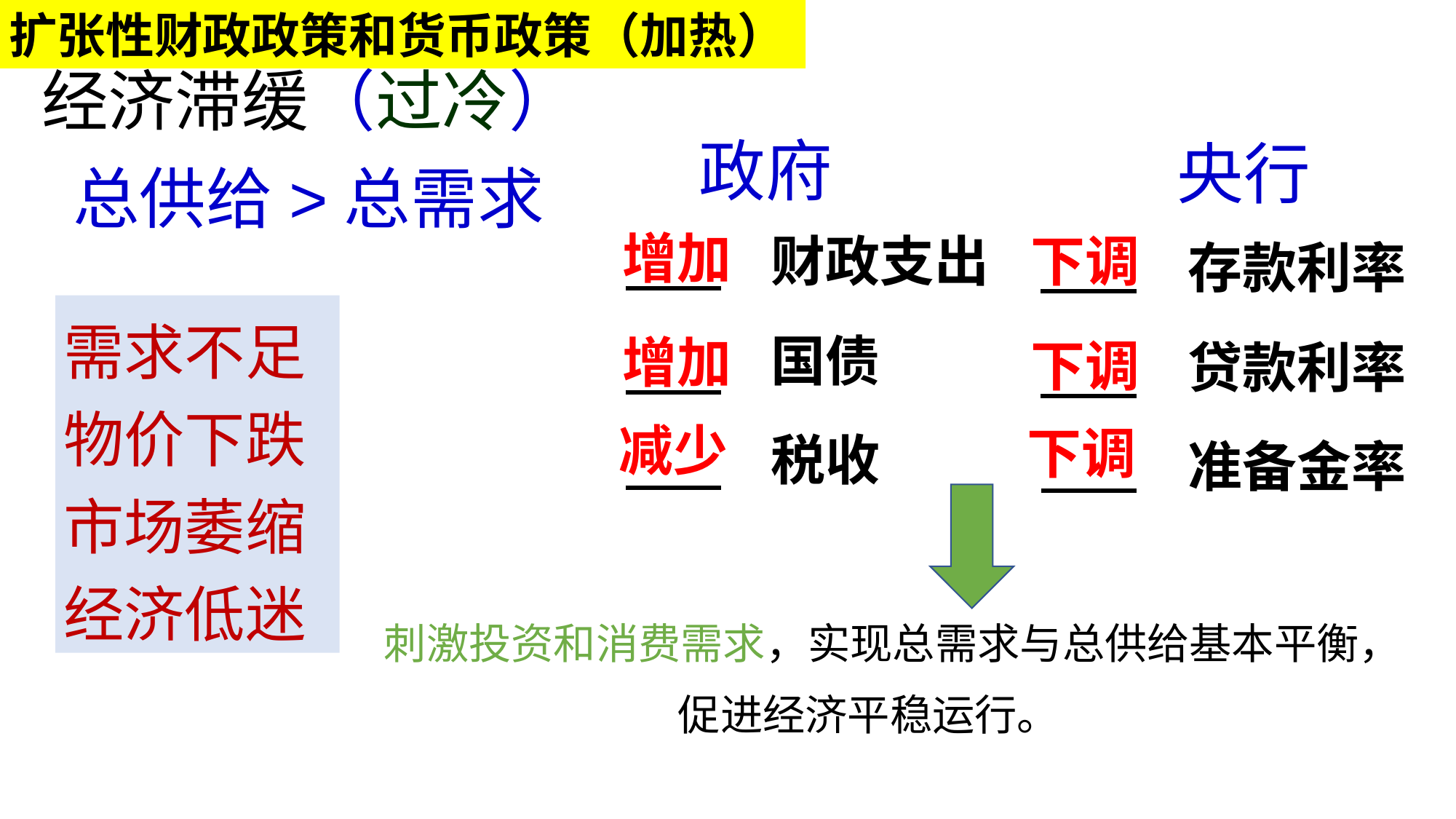

扩张性财政政策和货币政策（加热）
经济滞缓（过冷）
总供给>总需求
政府
央行
财政支出
国债
税收
增加
下调
存款利率
贷款利率
准备金率
需求不足
物价下跌
市场萎缩
经济低迷
增加
下调
减少
下调

    刺激投资和消费需求，实现总需求与总供给基本平衡，促进经济平稳运行。